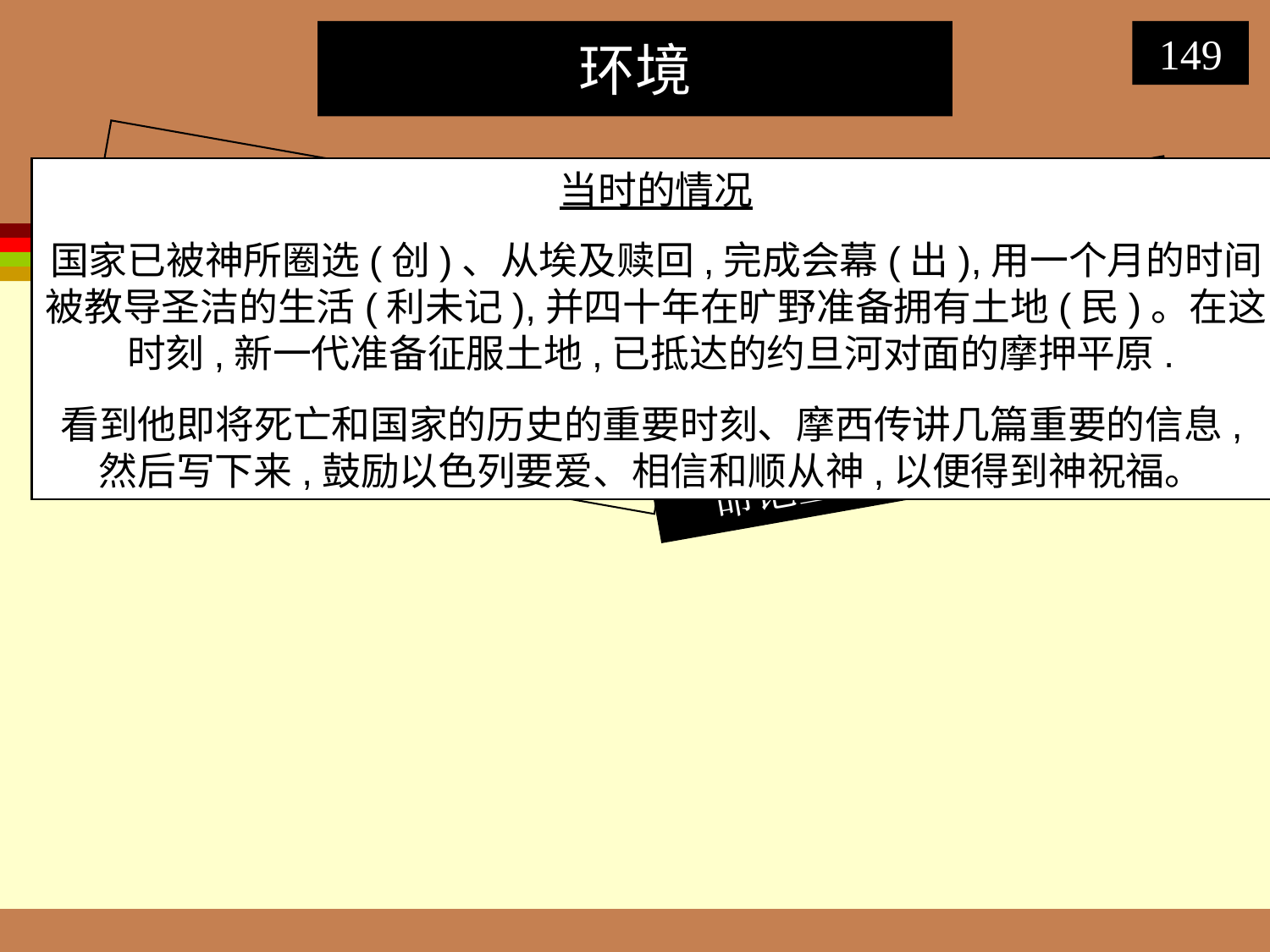

环境
149
当时的情况
国家已被神所圈选(创)、从埃及赎回,完成会幕(出),用一个月的时间被教导圣洁的生活(利未记),并四十年在旷野准备拥有土地(民)。在这时刻,新一代准备征服土地,已抵达的约旦河对面的摩押平原.
看到他即将死亡和国家的历史的重要时刻、摩西传讲几篇重要的信息,然后写下来,鼓励以色列要爱、相信和顺从神,以便得到神祝福。
日期
摩西在以色列人进应许之地之前就去世 (申34), 在主前1405.  申命记记载他对国家在这重要的年日的最后话语.
收信人
起初的收信人是那些跟摩西在一起,在摩押地新一代的犹太人. 他们听了摩西在申命记里所提的讲道内容.